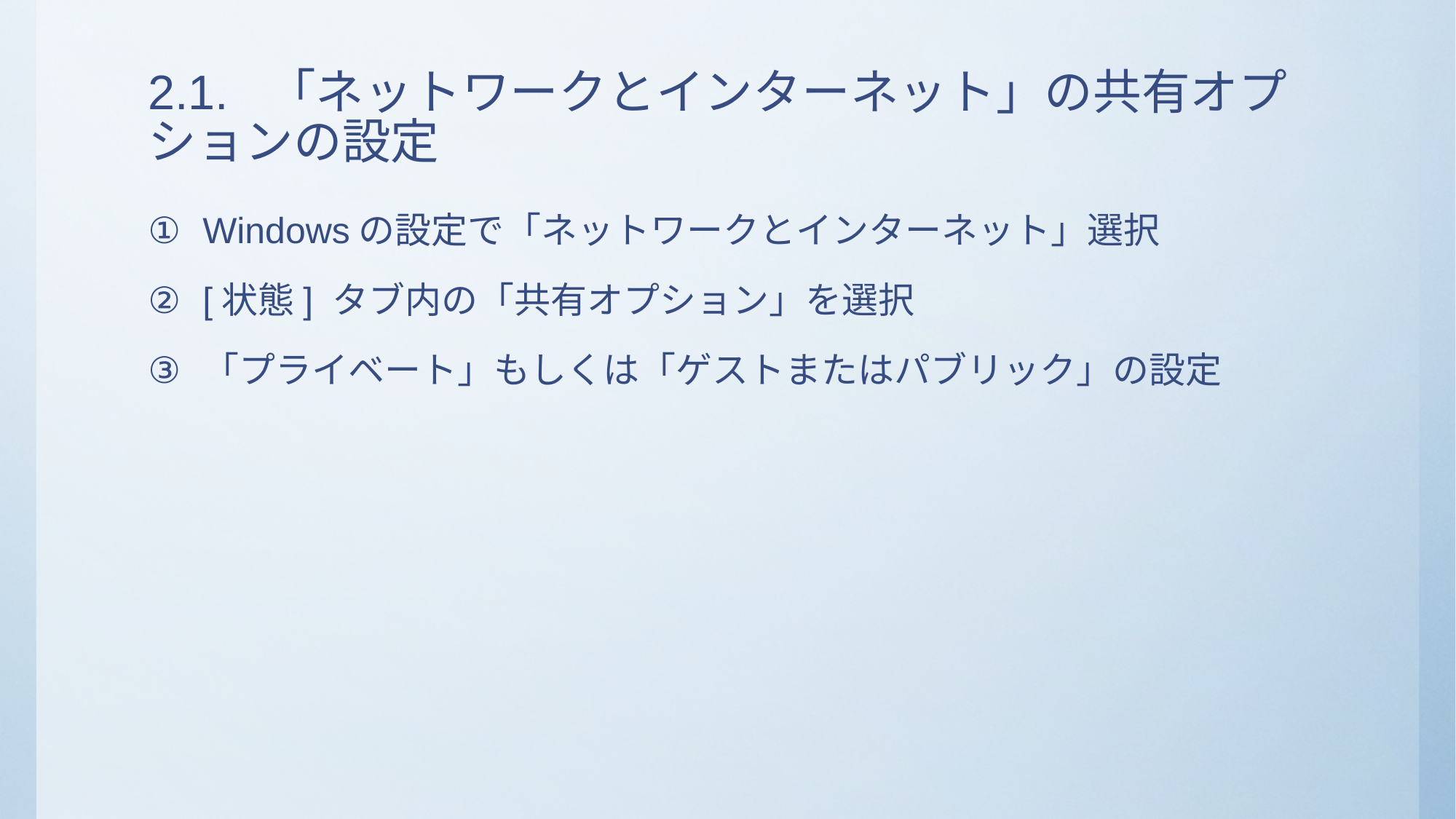

# 2.1.  「ネットワークとインターネット」の共有オプションの設定
Windowsの設定で「ネットワークとインターネット」選択
[状態] タブ内の「共有オプション」を選択
「プライベート」もしくは「ゲストまたはパブリック」の設定